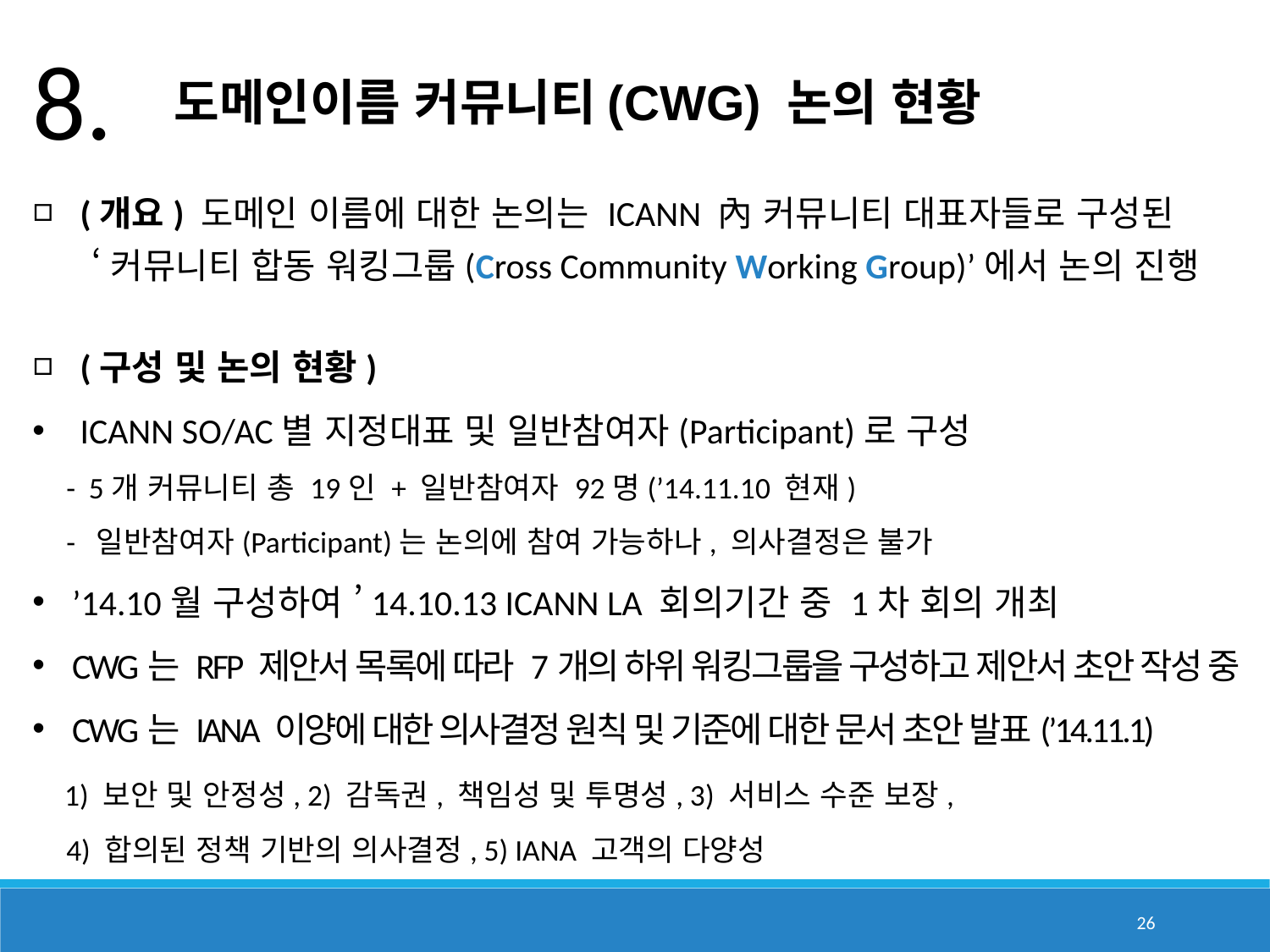

8.
     도메인이름 커뮤니티(CWG) 논의 현황
(개요) 도메인 이름에 대한 논의는 ICANN 內 커뮤니티 대표자들로 구성된
      ‘커뮤니티 합동 워킹그룹(Cross Community Working Group)’에서 논의 진행
(구성 및 논의 현황)
ICANN SO/AC별 지정대표 및 일반참여자(Participant)로 구성
     -  5개 커뮤니티 총 19인 + 일반참여자 92명(’14.11.10 현재)
     -  일반참여자(Participant)는 논의에 참여 가능하나, 의사결정은 불가
’14.10월 구성하여 ’14.10.13 ICANN LA 회의기간 중 1차 회의 개최
CWG는 RFP 제안서 목록에 따라 7개의 하위 워킹그룹을 구성하고 제안서 초안 작성 중
CWG는 IANA 이양에 대한 의사결정 원칙 및 기준에 대한 문서 초안 발표(’14.11.1)
    1) 보안 및 안정성, 2) 감독권, 책임성 및 투명성, 3) 서비스 수준 보장,
     4) 합의된 정책 기반의 의사결정, 5) IANA 고객의 다양성

26